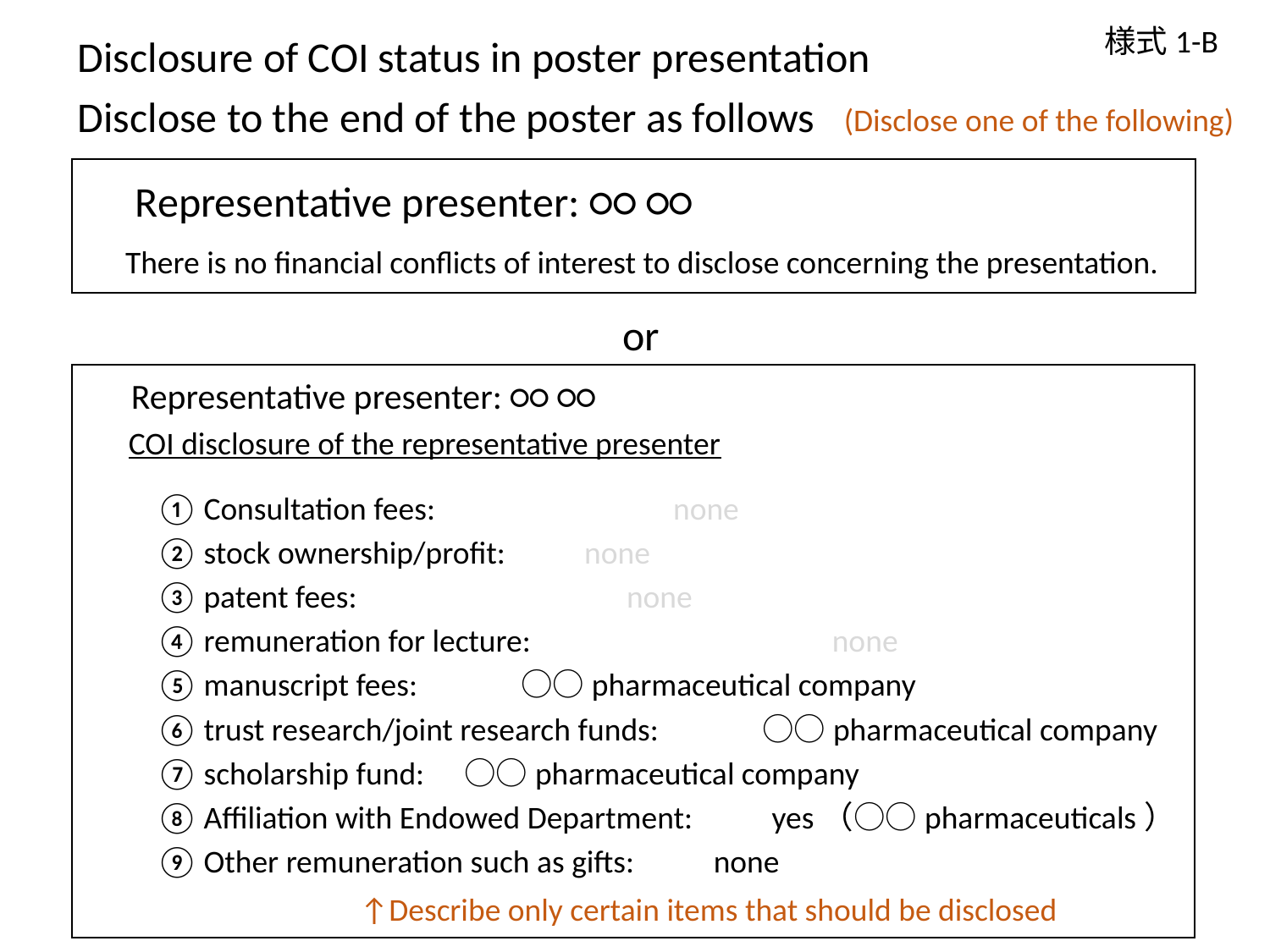

Disclosure of COI status in poster presentation
Disclose to the end of the poster as follows
様式1-B
(Disclose one of the following)

Representative presenter: ○○ ○○
There is no financial conflicts of interest to disclose concerning the presentation.
or

Representative presenter: ○○ ○○
COI disclosure of the representative presenter
Consultation fees:　　　　　　　none
stock ownership/profit:　　none
patent fees:　　　　　　　　none
remuneration for lecture:　　　　　　　　　none
manuscript fees:　　　○○pharmaceutical company
trust research/joint research funds:　　　○○pharmaceutical company
scholarship fund:　○○pharmaceutical company
Affiliation with Endowed Department:　　yes（○○pharmaceuticals）
Other remuneration such as gifts:　　none
↑Describe only certain items that should be disclosed